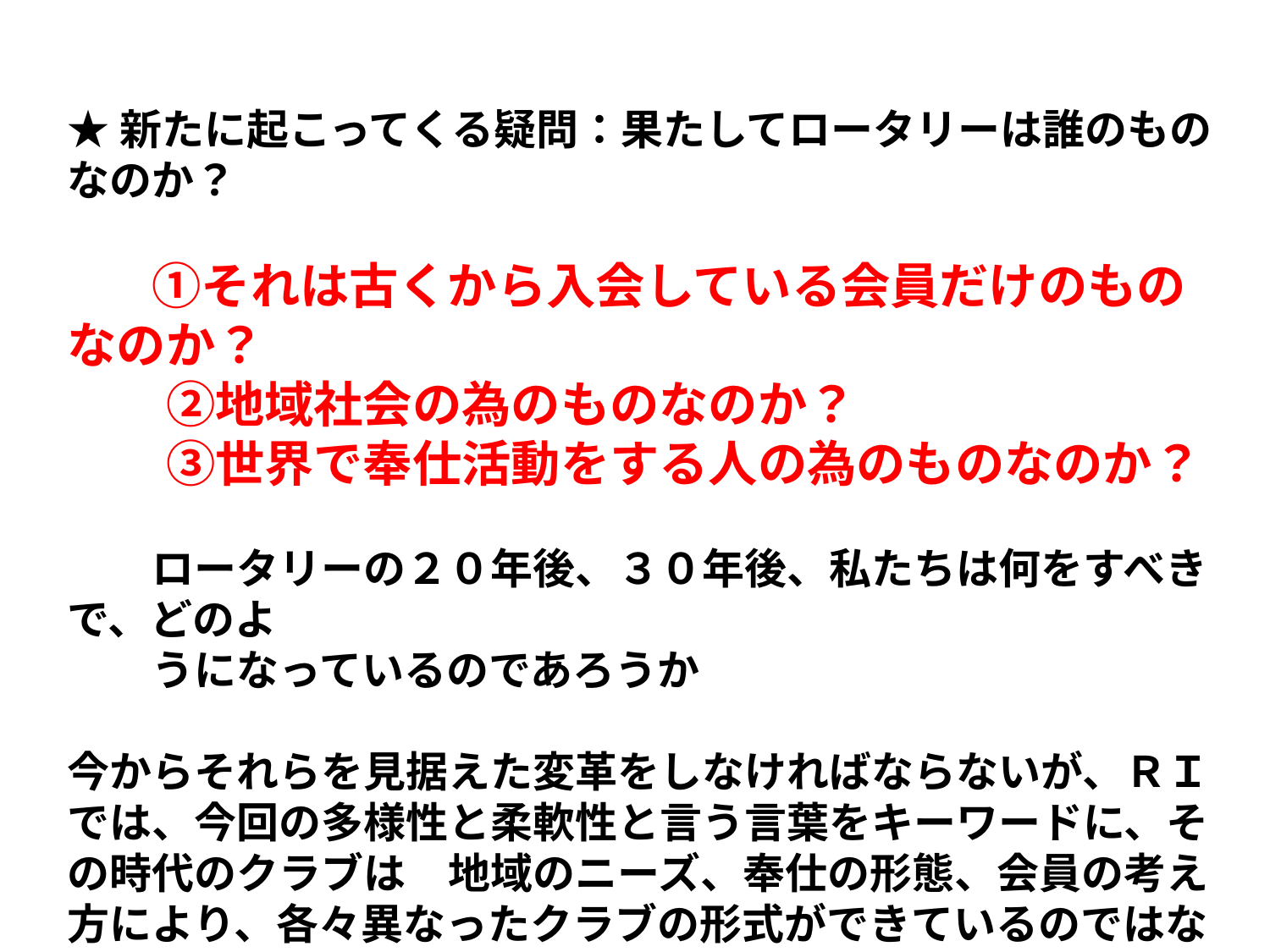

★新たに起こってくる疑問：果たしてロータリーは誰のものなのか？

　　①それは古くから入会している会員だけのものなのか？
　　②地域社会の為のものなのか？
　　③世界で奉仕活動をする人の為のものなのか？

　　ロータリーの２０年後、３０年後、私たちは何をすべきで、どのよ
　　うになっているのであろうか

今からそれらを見据えた変革をしなければならないが、ＲＩでは、今回の多様性と柔軟性と言う言葉をキーワードに、その時代のクラブは　地域のニーズ、奉仕の形態、会員の考え方により、各々異なったクラブの形式ができているのではないかと推測